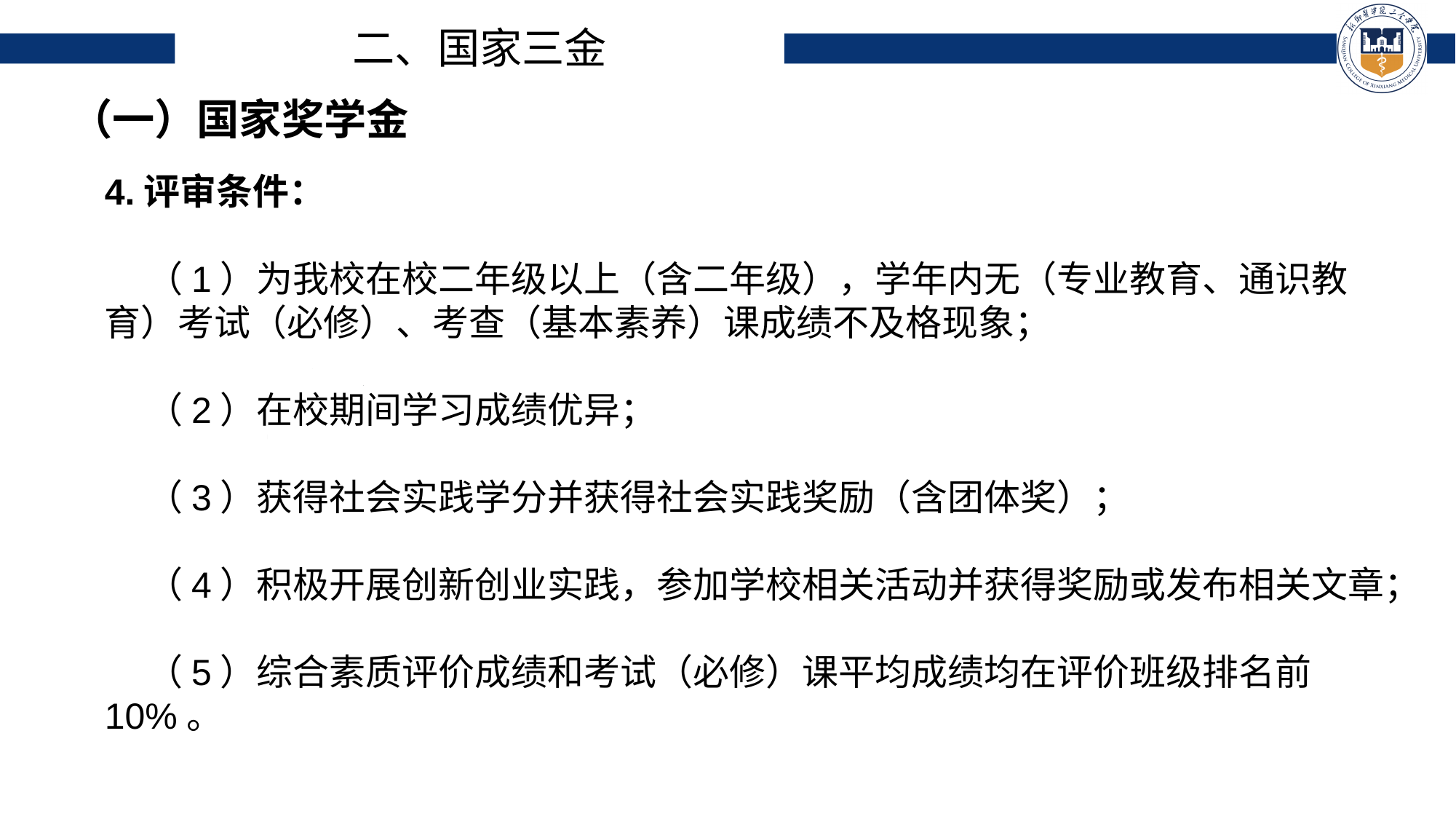

二、国家三金
（一）国家奖学金
4.评审条件：

    （1）为我校在校二年级以上（含二年级），学年内无（专业教育、通识教育）考试（必修）、考查（基本素养）课成绩不及格现象；

    （2）在校期间学习成绩优异；

    （3）获得社会实践学分并获得社会实践奖励（含团体奖）；

    （4）积极开展创新创业实践，参加学校相关活动并获得奖励或发布相关文章；

    （5）综合素质评价成绩和考试（必修）课平均成绩均在评价班级排名前10%。